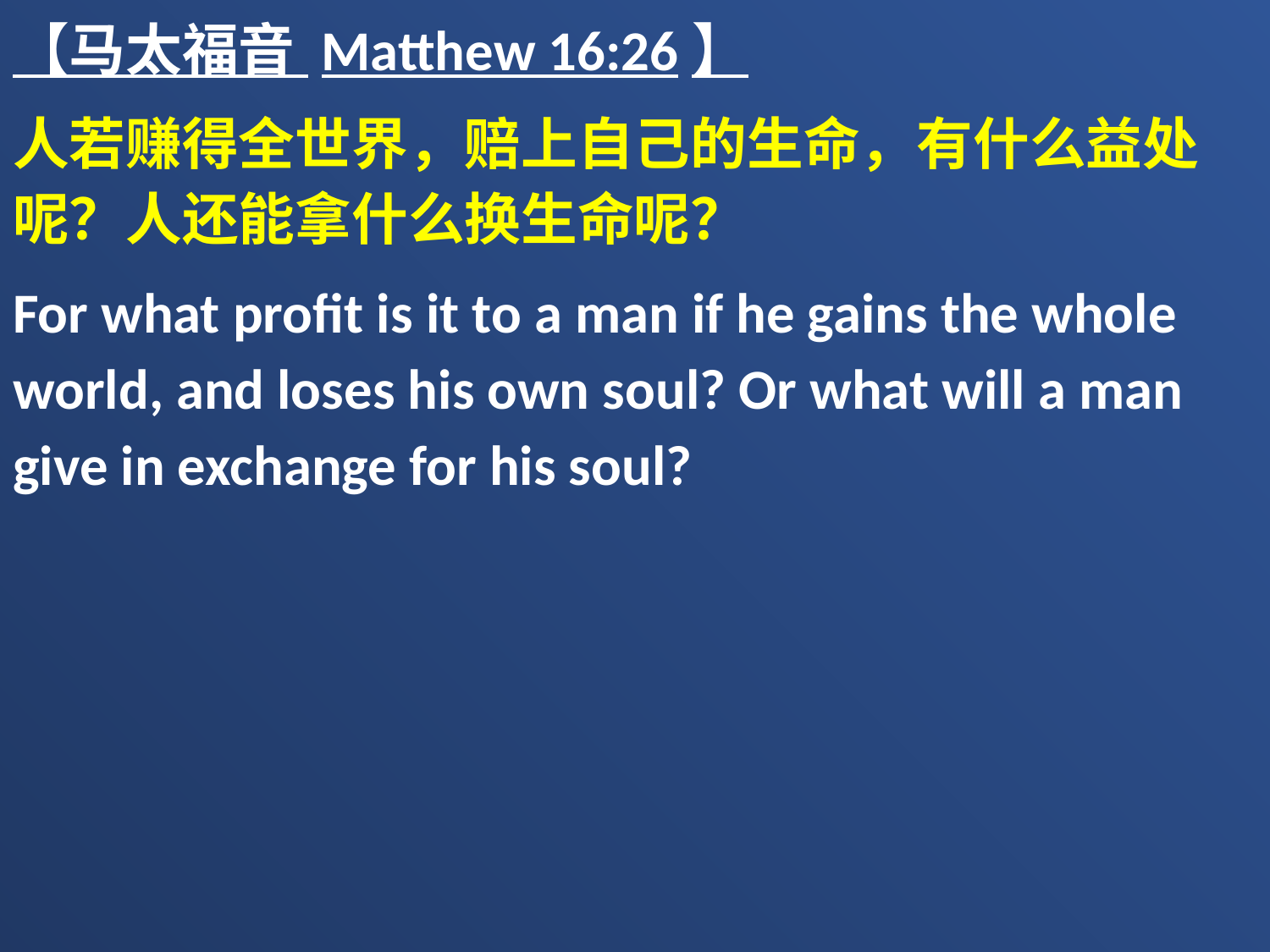

【马太福音 Matthew 16:26】
人若赚得全世界，赔上自己的生命，有什么益处呢？人还能拿什么换生命呢？
For what profit is it to a man if he gains the whole world, and loses his own soul? Or what will a man give in exchange for his soul?